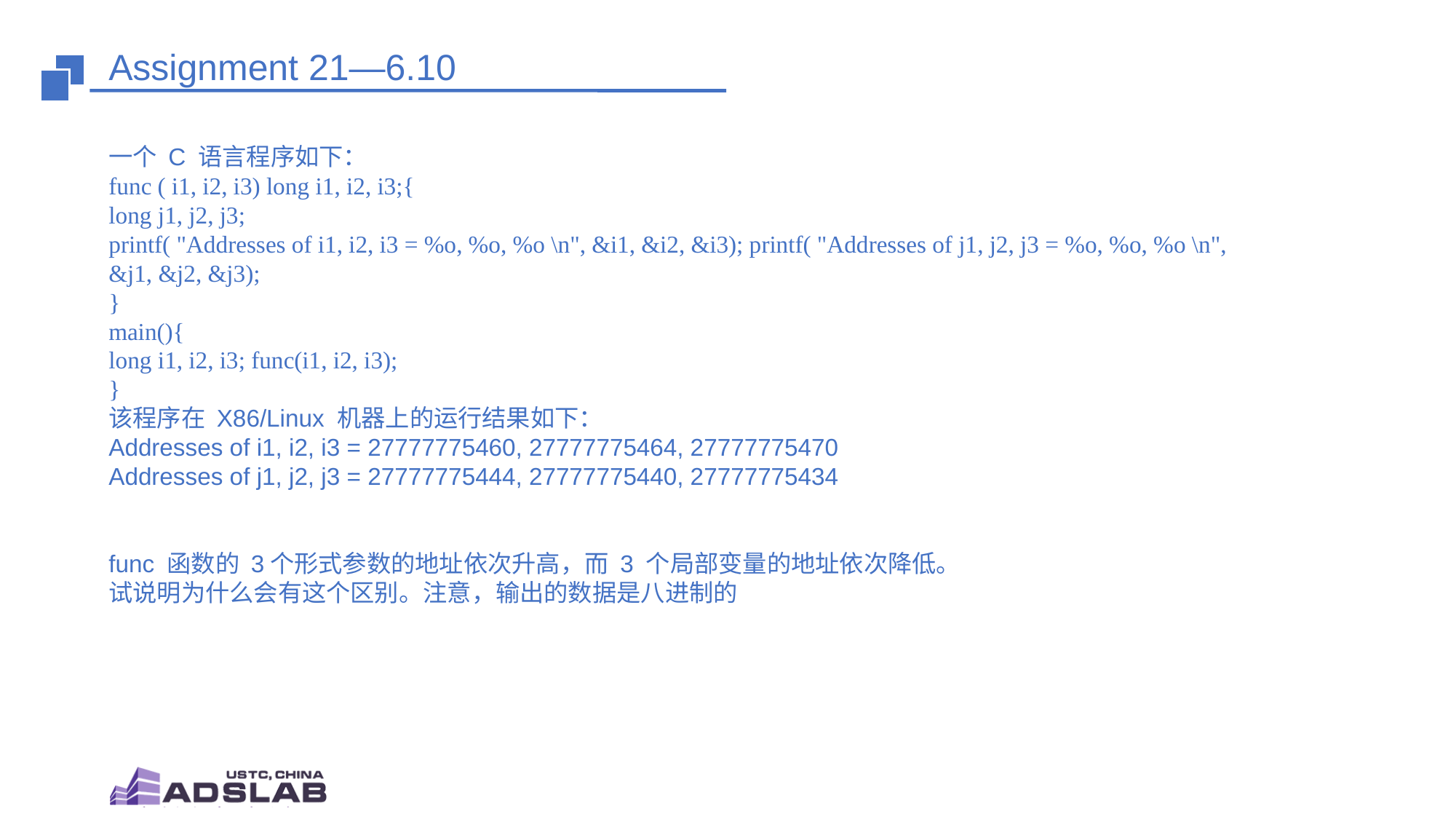

# Assignment 21—6.10
一个 C 语言程序如下：
func ( i1, i2, i3) long i1, i2, i3;{
long j1, j2, j3;
printf( "Addresses of i1, i2, i3 = %o, %o, %o \n", &i1, &i2, &i3); printf( "Addresses of j1, j2, j3 = %o, %o, %o \n", &j1, &j2, &j3);
}
main(){
long i1, i2, i3; func(i1, i2, i3);
}
该程序在 X86/Linux 机器上的运行结果如下：
Addresses of i1, i2, i3 = 27777775460, 27777775464, 27777775470
Addresses of j1, j2, j3 = 27777775444, 27777775440, 27777775434

func 函数的 3个形式参数的地址依次升高，而 3 个局部变量的地址依次降低。
试说明为什么会有这个区别。注意，输出的数据是八进制的